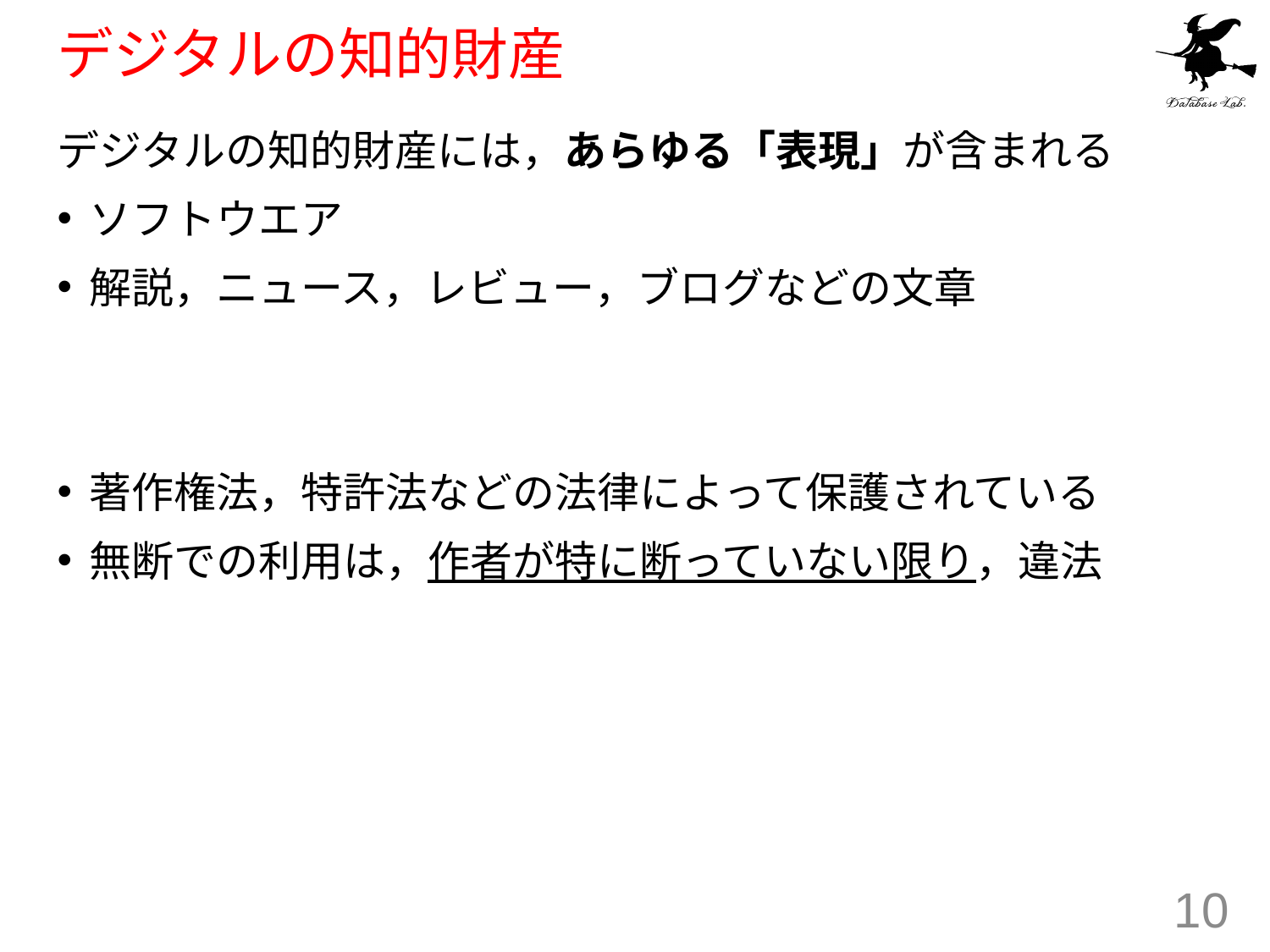

# デジタルの知的財産
デジタルの知的財産には，あらゆる「表現」が含まれる
ソフトウエア
解説，ニュース，レビュー，ブログなどの文章

著作権法，特許法などの法律によって保護されている
無断での利用は，作者が特に断っていない限り，違法
10